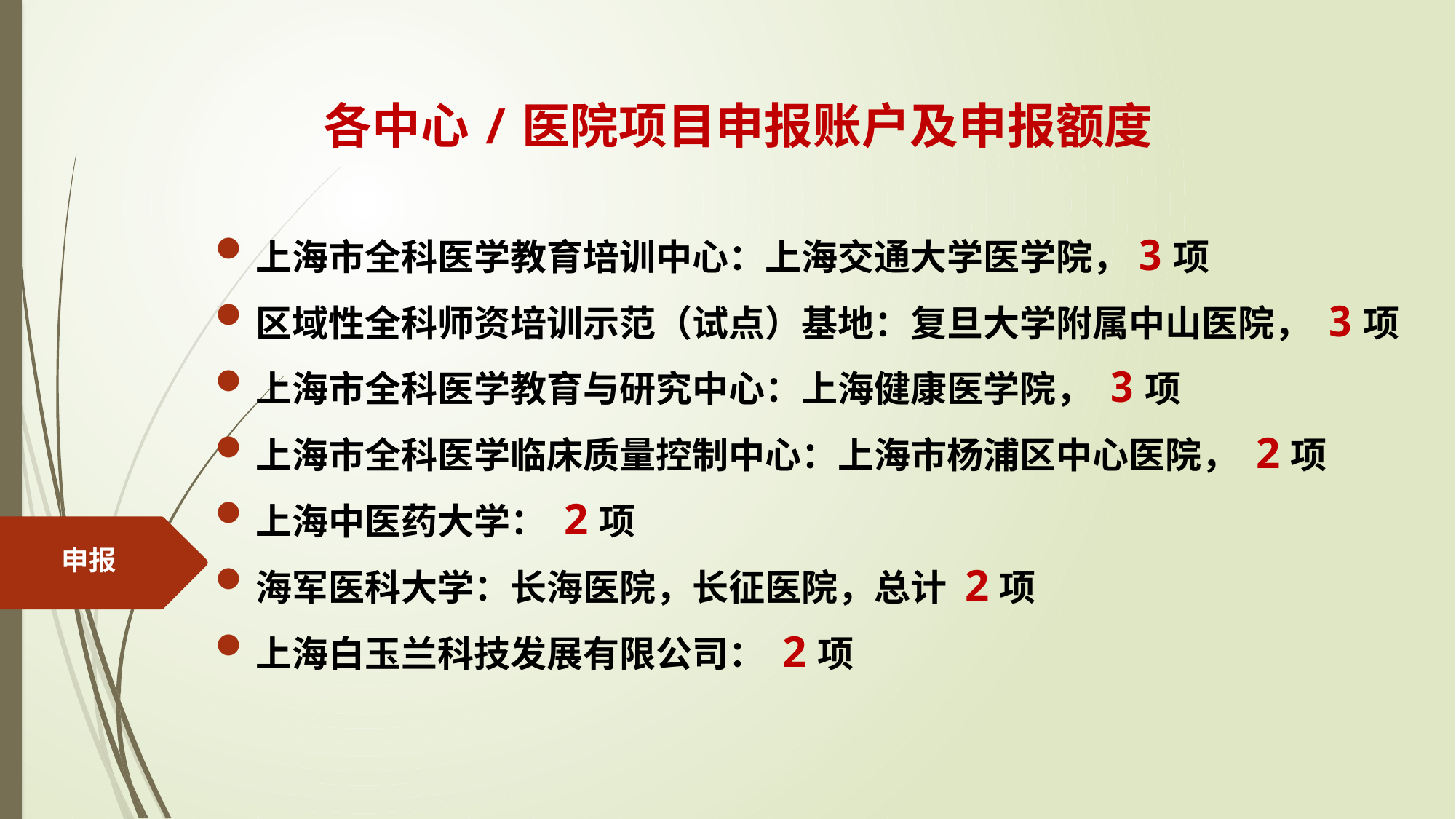

各中心/医院项目申报账户及申报额度
上海市全科医学教育培训中心：上海交通大学医学院，3项
区域性全科师资培训示范（试点）基地：复旦大学附属中山医院， 3项
上海市全科医学教育与研究中心：上海健康医学院， 3项
上海市全科医学临床质量控制中心：上海市杨浦区中心医院， 2项
上海中医药大学： 2项
海军医科大学：长海医院，长征医院，总计 2项
上海白玉兰科技发展有限公司： 2项
申报